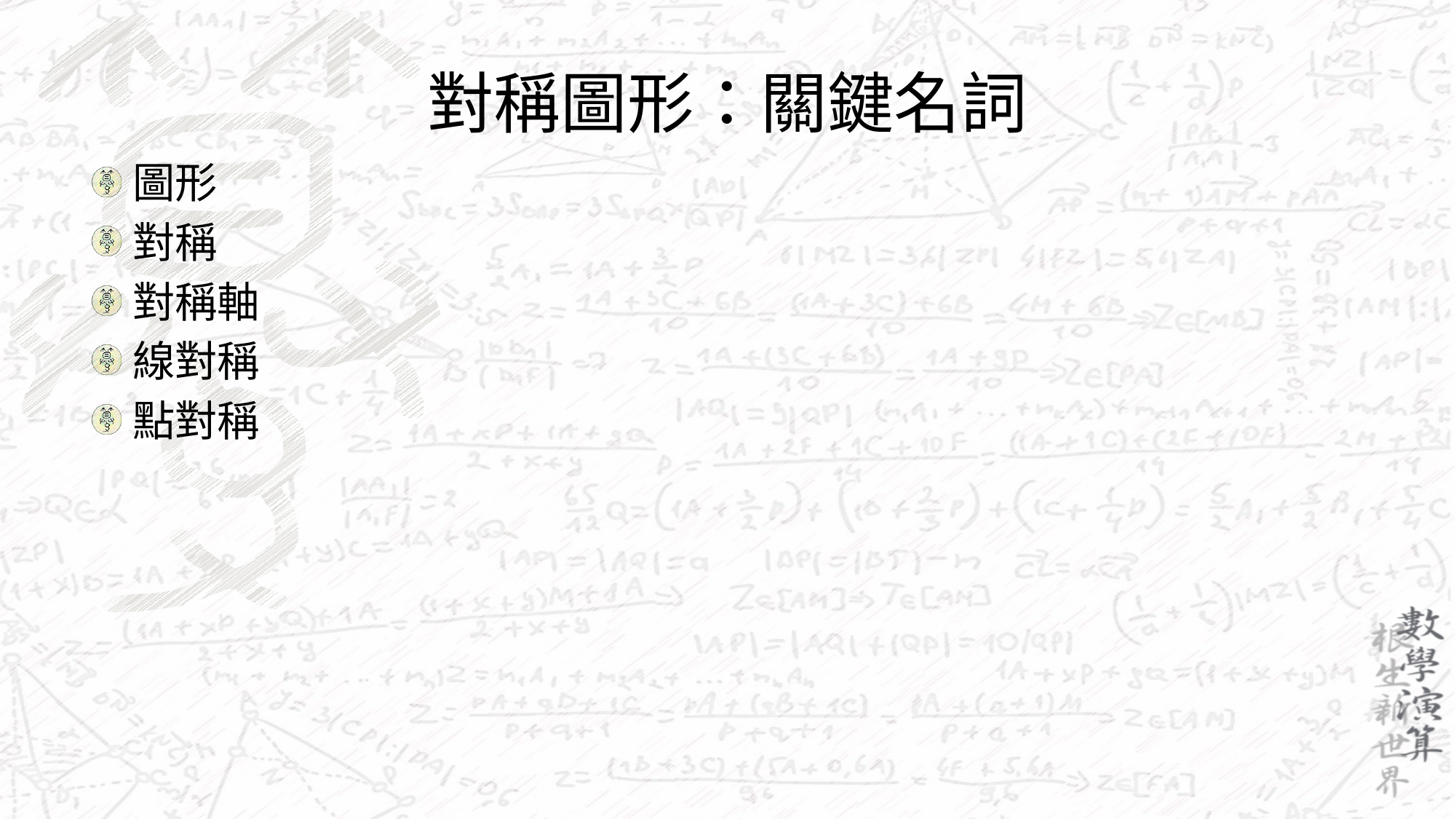

# 對稱圖形：關鍵名詞
圖形
對稱
對稱軸
線對稱
點對稱